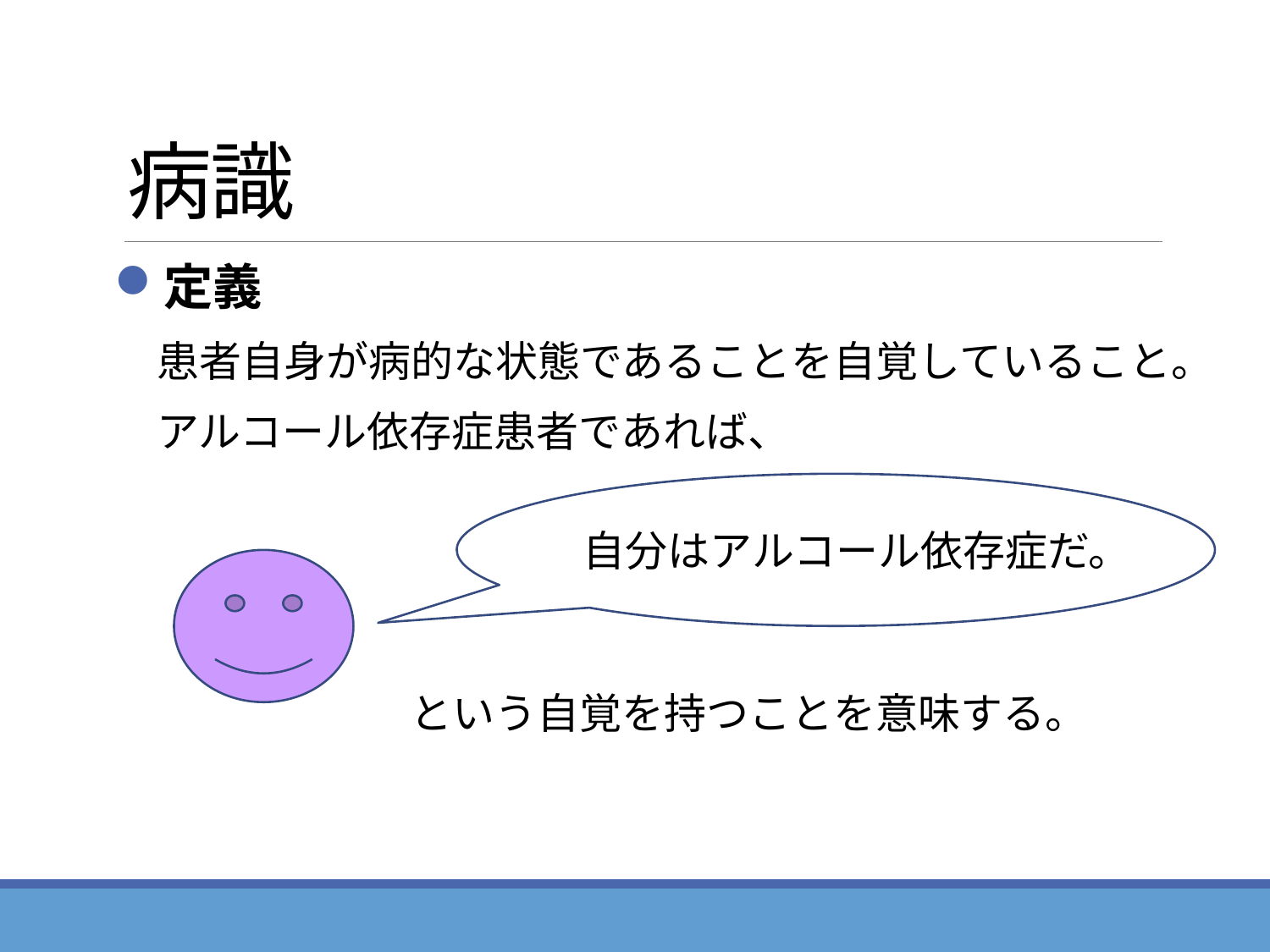

# 病識
定義
　患者自身が病的な状態であることを自覚していること。
　アルコール依存症患者であれば、

                              という自覚を持つことを意味する。
自分はアルコール依存症だ。